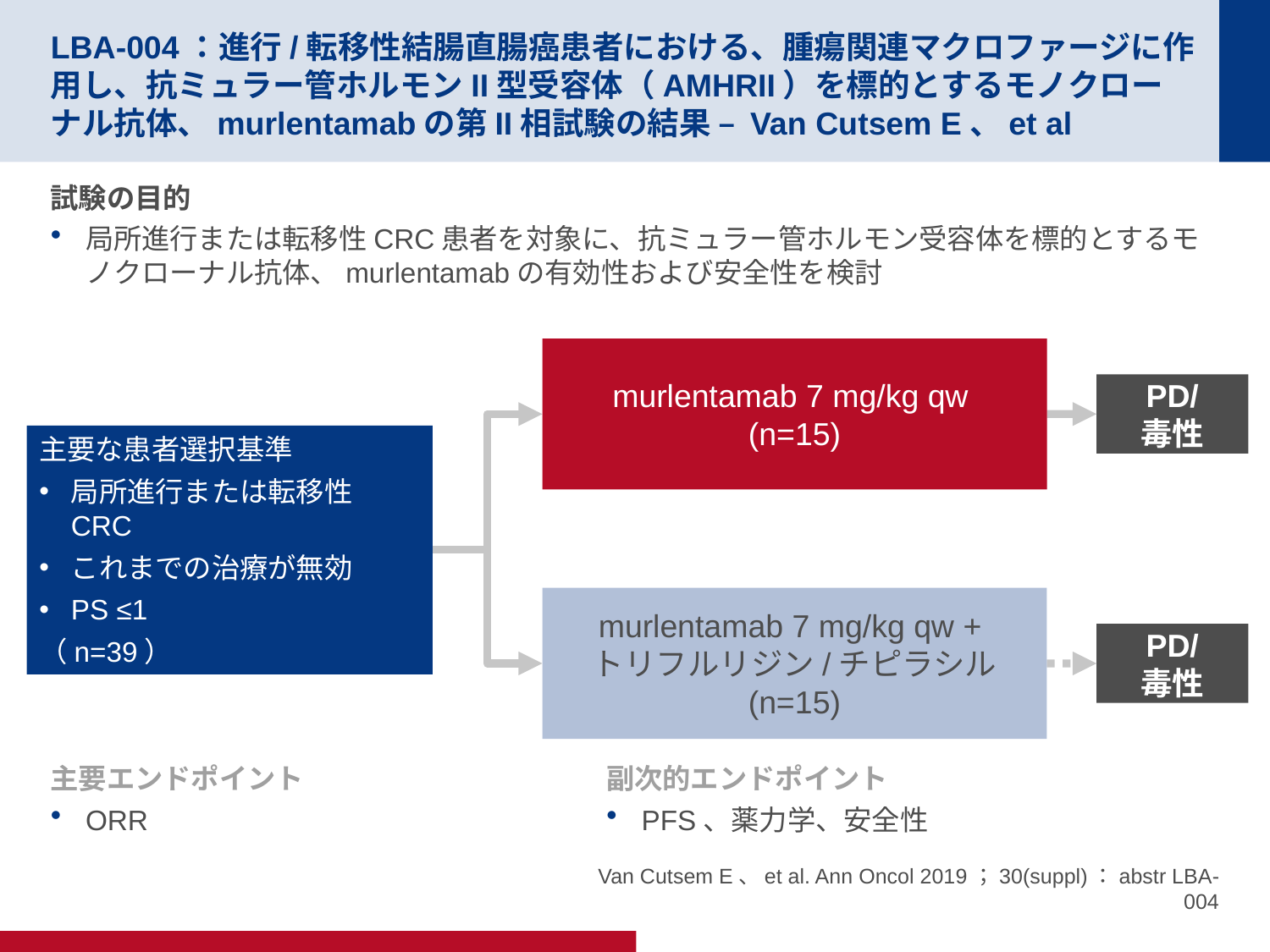

# LBA-004：進行/転移性結腸直腸癌患者における、腫瘍関連マクロファージに作用し、抗ミュラー管ホルモンII型受容体（AMHRII）を標的とするモノクローナル抗体、murlentamabの第II相試験の結果 – Van Cutsem E、et al
試験の目的
局所進行または転移性CRC患者を対象に、抗ミュラー管ホルモン受容体を標的とするモノクローナル抗体、murlentamabの有効性および安全性を検討
murlentamab 7 mg/kg qw
(n=15)
PD/
毒性
主要な患者選択基準
局所進行または転移性CRC
これまでの治療が無効
PS ≤1
（n=39）
murlentamab 7 mg/kg qw +
トリフルリジン/チピラシル
(n=15)
PD/
毒性
主要エンドポイント
ORR

副次的エンドポイント
PFS、薬力学、安全性
Van Cutsem E、et al. Ann Oncol 2019；30(suppl)：abstr LBA-004